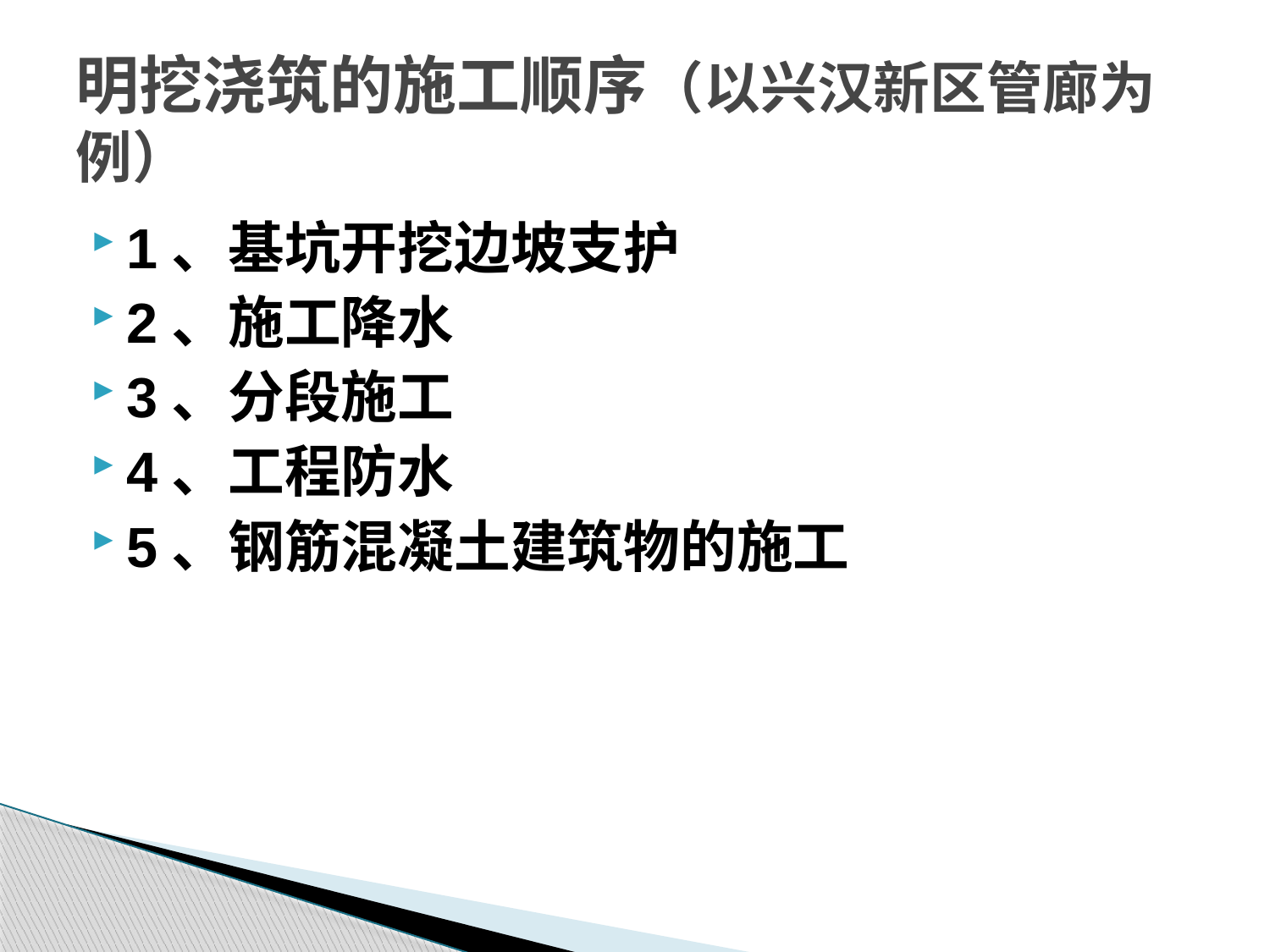

# 明挖浇筑的施工顺序（以兴汉新区管廊为例）
1、基坑开挖边坡支护
2、施工降水
3、分段施工
4、工程防水
5、钢筋混凝土建筑物的施工